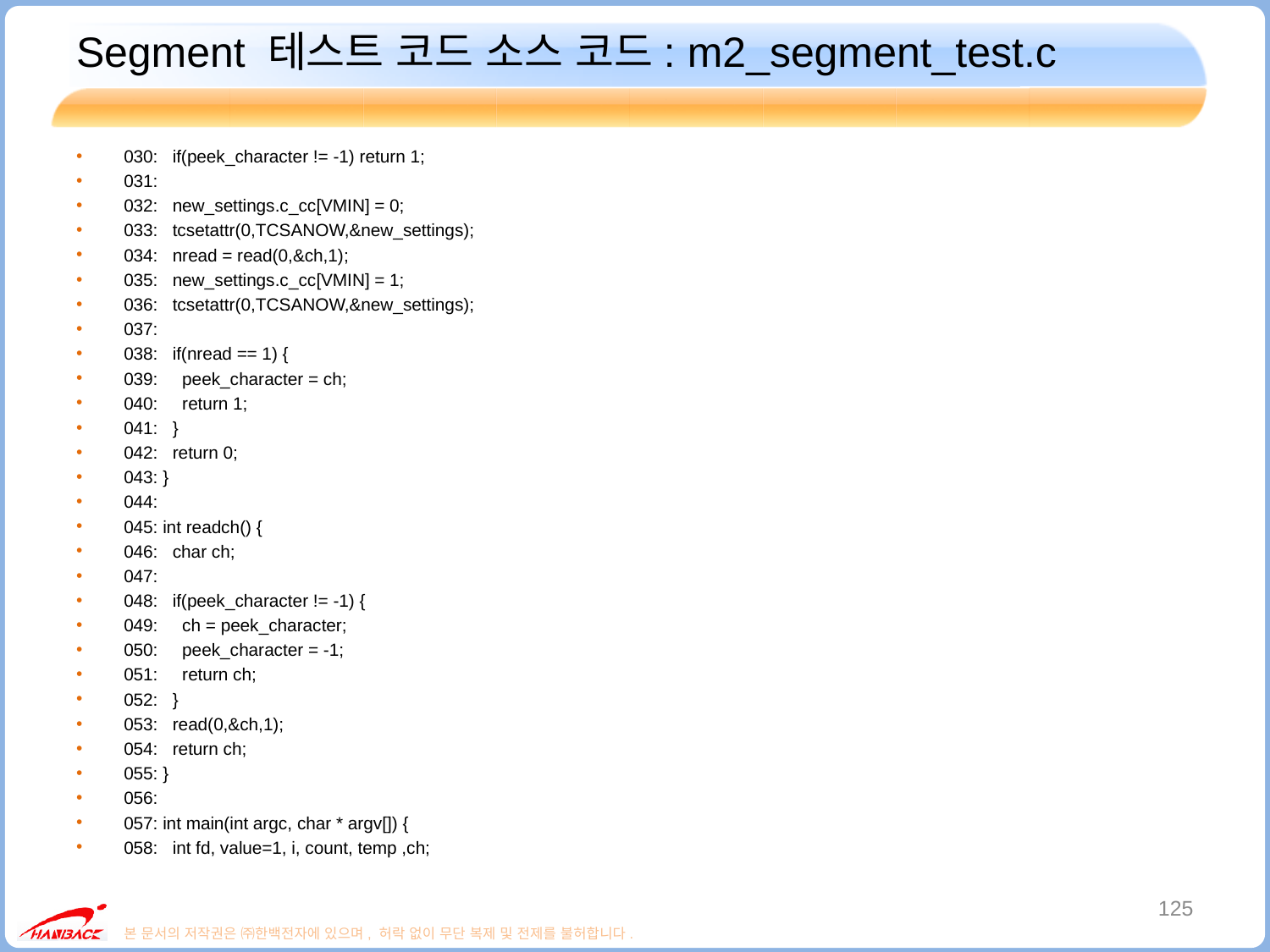

# Segment 테스트 코드 소스 코드: m2_segment_test.c
030:   if(peek_character != -1) return 1;
031:
032:   new_settings.c_cc[VMIN] = 0;
033:   tcsetattr(0,TCSANOW,&new_settings);
034:   nread = read(0,&ch,1);
035:   new_settings.c_cc[VMIN] = 1;
036:   tcsetattr(0,TCSANOW,&new_settings);
037:
038:   if(nread == 1) {
039:     peek_character = ch;
040:     return 1;
041:   }
042:   return 0;
043: }
044:
045: int readch() {
046:   char ch;
047:
048:   if(peek_character != -1) {
049:     ch = peek_character;
050:     peek_character = -1;
051:     return ch;
052:   }
053:   read(0,&ch,1);
054:   return ch;
055: }
056:
057: int main(int argc, char * argv[]) {
058:   int fd, value=1, i, count, temp ,ch;
125